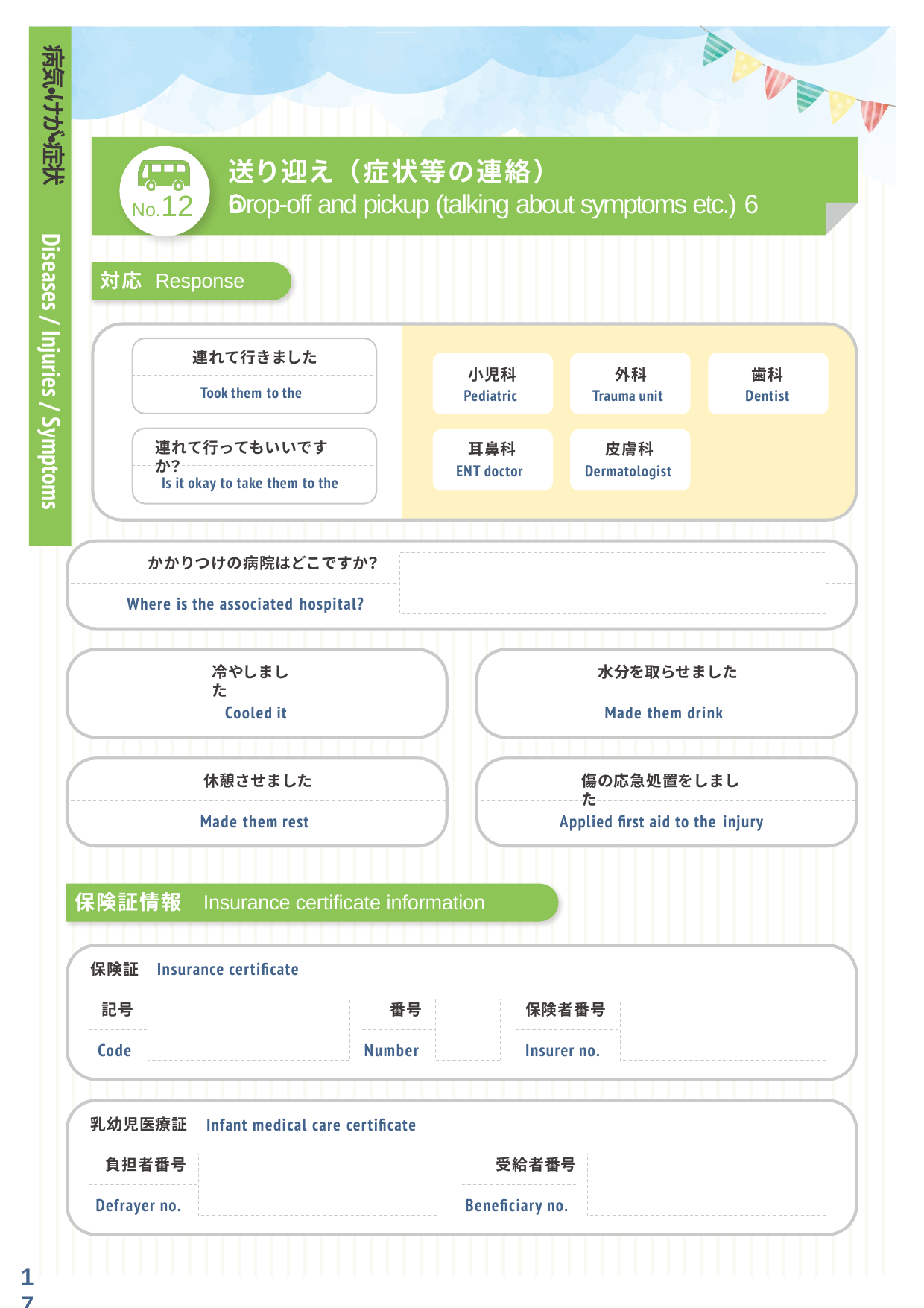

病気・けが・症状

送り迎え（症状等の連絡）6

No.12
Drop-off and pickup (talking about symptoms etc.) 6
Diseases / Injuries / Symptoms
対応 Response

連れて行きました

歯科
Dentist
小児科
外科
Took them to the
Pediatric
Trauma unit

連れて行ってもいいですか？
耳鼻科
皮膚科
ENT doctor
Dermatologist
Is it okay to take them to the

かかりつけの病院はどこですか？
Where is the associated hospital?

冷やしました
水分を取らせました
Cooled it
Made them drink

休憩させました
傷の応急処置をしました
Made them rest
Applied first aid to the injury
保険証情報
Insurance certificate information
保険証	Insurance certificate
記号
番号
保険者番号

Code
Number
Insurer no.
Infant medical care certificate
乳幼児医療証
負担者番号
受給者番号
Defrayer no.
Beneficiary no.
17